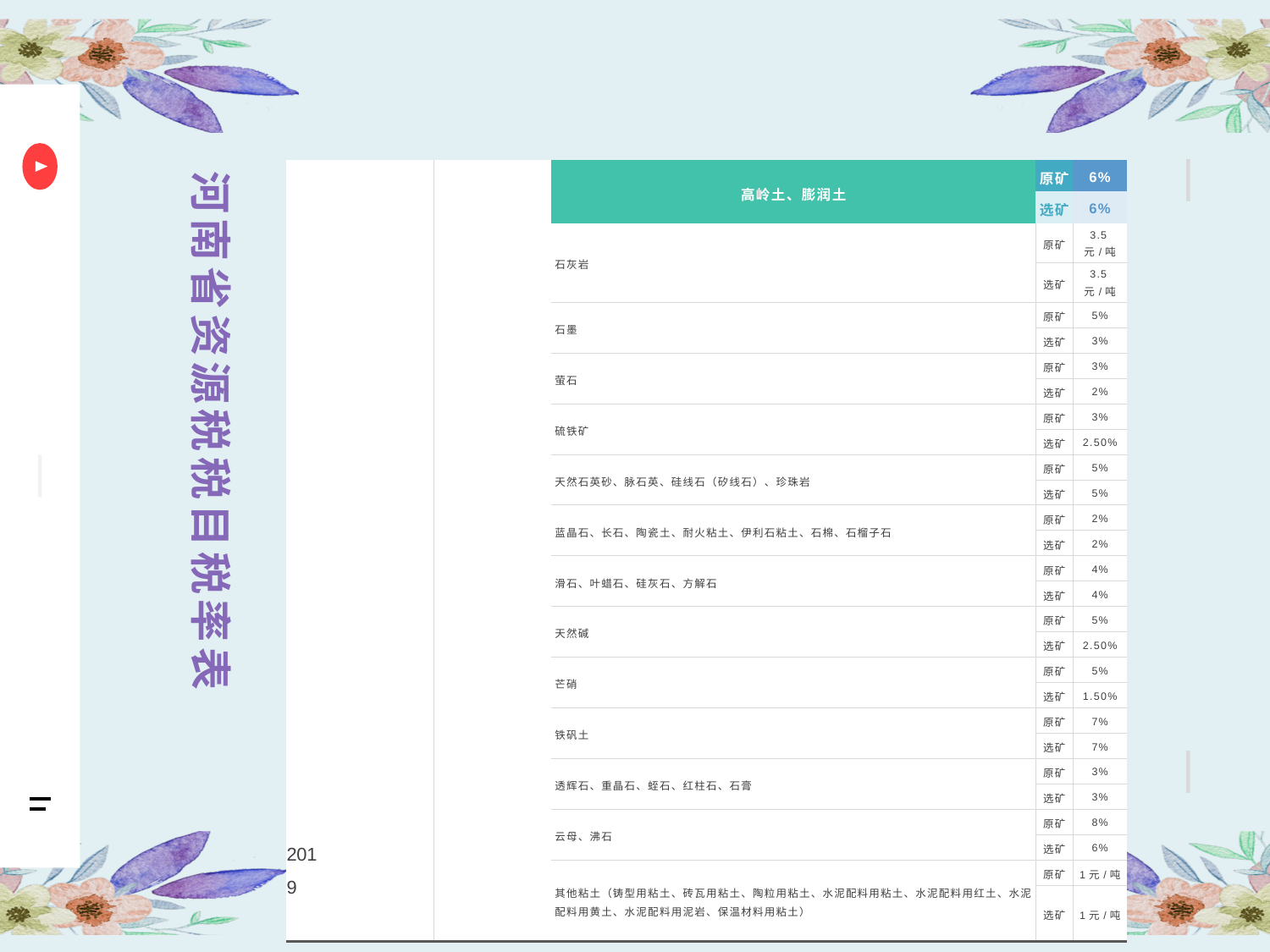

河南省资源税税目税率表

| 非金属矿产（52个） | 矿物类（32个） | 高岭土、膨润土 | 原矿 | 6% |
| --- | --- | --- | --- | --- |
|  |  |  | 选矿 | 6% |
|  |  | 石灰岩 | 原矿 | 3.5元/吨 |
|  |  |  | 选矿 | 3.5元/吨 |
|  |  | 石墨 | 原矿 | 5% |
|  |  |  | 选矿 | 3% |
|  |  | 萤石 | 原矿 | 3% |
|  |  |  | 选矿 | 2% |
|  |  | 硫铁矿 | 原矿 | 3% |
|  |  |  | 选矿 | 2.50% |
|  |  | 天然石英砂、脉石英、硅线石（矽线石）、珍珠岩 | 原矿 | 5% |
|  |  |  | 选矿 | 5% |
|  |  | 蓝晶石、长石、陶瓷土、耐火粘土、伊利石粘土、石棉、石榴子石 | 原矿 | 2% |
|  |  |  | 选矿 | 2% |
|  |  | 滑石、叶蜡石、硅灰石、方解石 | 原矿 | 4% |
|  |  |  | 选矿 | 4% |
|  |  | 天然碱 | 原矿 | 5% |
|  |  |  | 选矿 | 2.50% |
|  |  | 芒硝 | 原矿 | 5% |
|  |  |  | 选矿 | 1.50% |
|  |  | 铁矾土 | 原矿 | 7% |
|  |  |  | 选矿 | 7% |
|  |  | 透辉石、重晶石、蛭石、红柱石、石膏 | 原矿 | 3% |
|  |  |  | 选矿 | 3% |
|  |  | 云母、沸石 | 原矿 | 8% |
|  |  |  | 选矿 | 6% |
|  |  | 其他粘土（铸型用粘土、砖瓦用粘土、陶粒用粘土、水泥配料用粘土、水泥配料用红土、水泥配料用黄土、水泥配料用泥岩、保温材料用粘土） | 原矿 | 1元/吨 |
|  |  |  | 选矿 | 1元/吨 |

2019